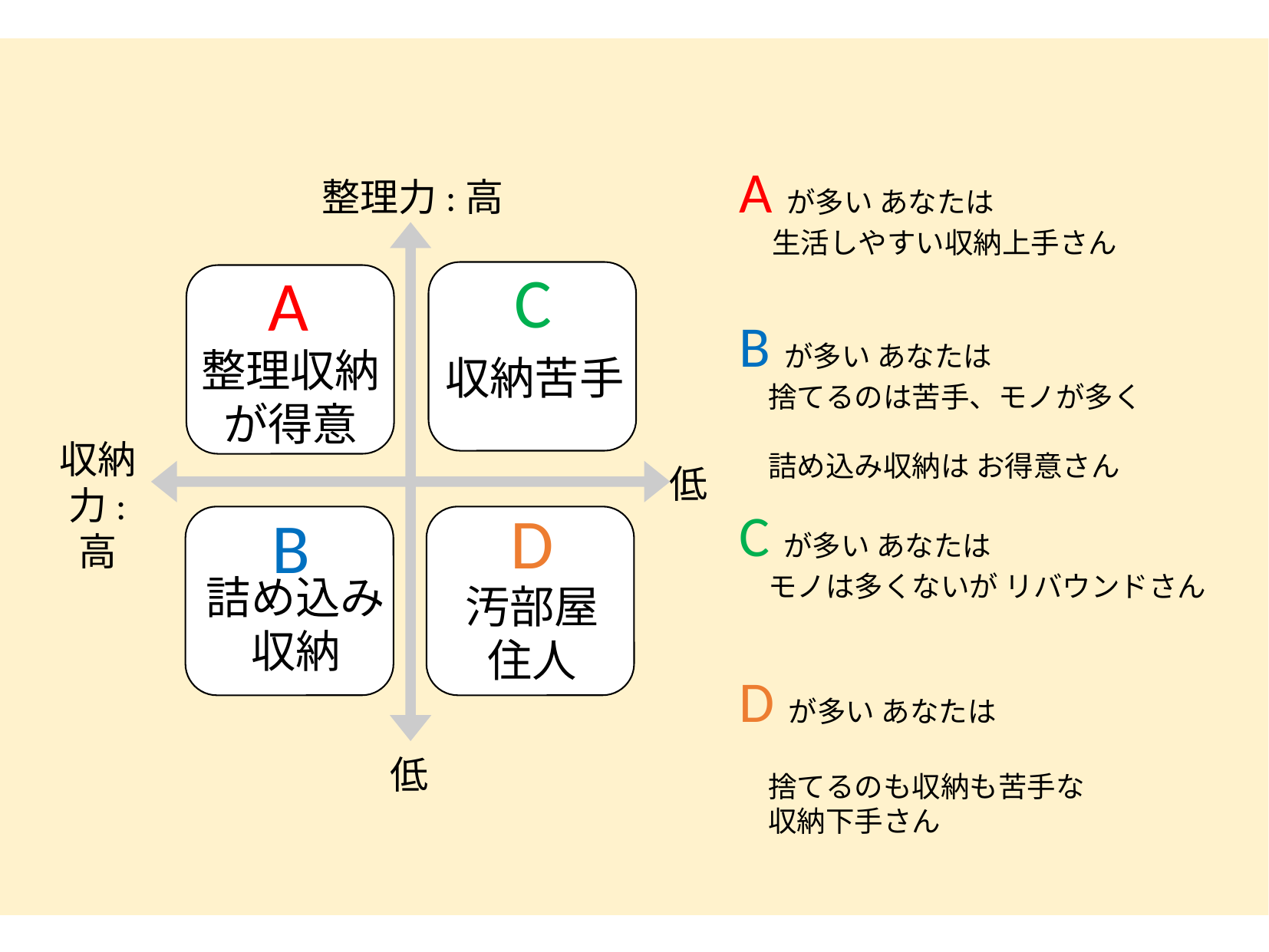

Aが多い あなたは
    生活しやすい収納上手さん
整理力:高

C
A
Bが多い あなたは
　捨てるのは苦手、モノが多く
　詰め込み収納は お得意さん
整理収納が得意
収納苦手
収納力:
高
低
D
Cが多い あなたは
　モノは多くないが リバウンドさん
B
詰め込み
収納
汚部屋
住人
Dが多い あなたは
　捨てるのも収納も苦手な
　収納下手さん
低